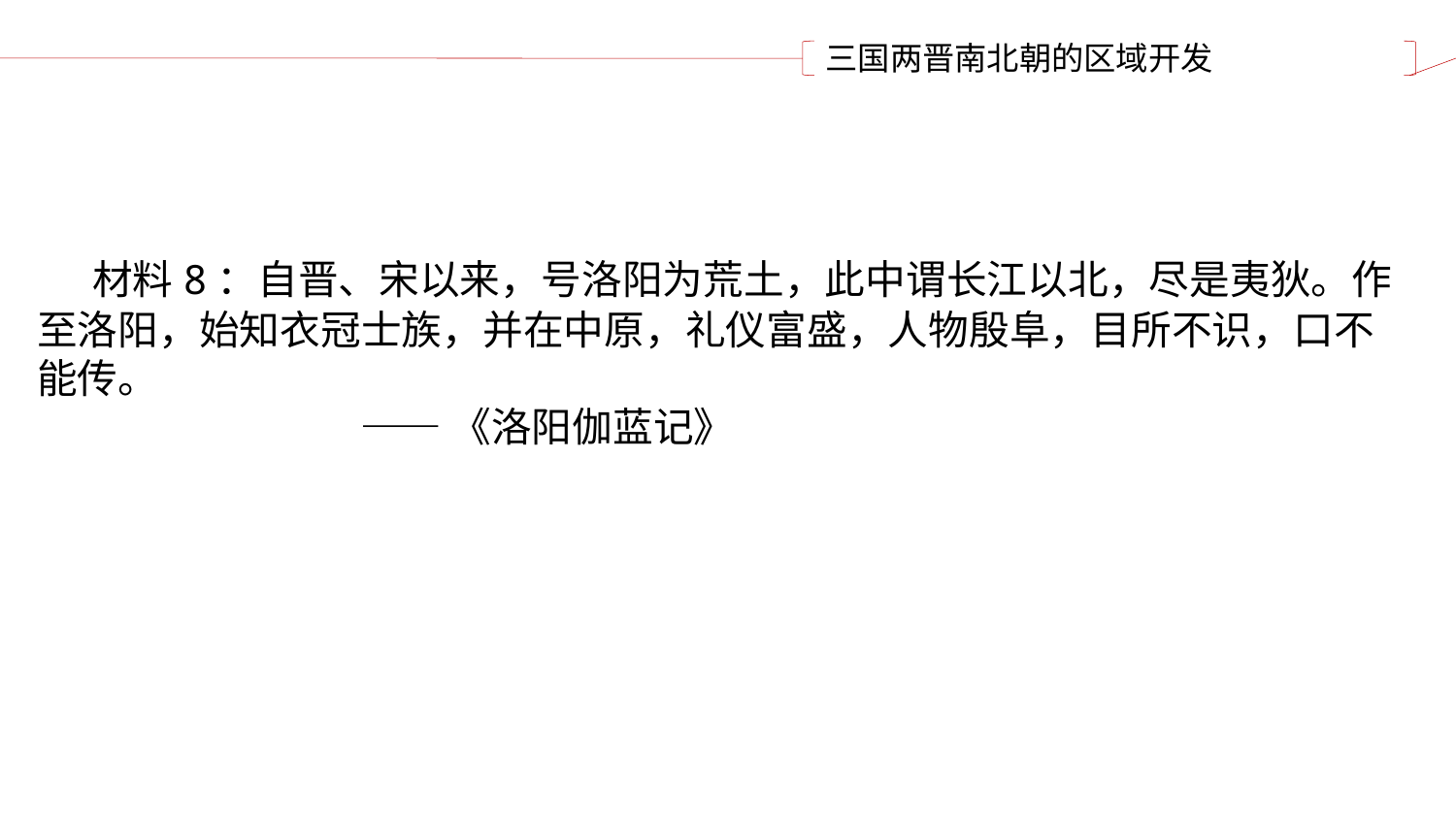

三国两晋南北朝的区域开发

    材料8：自晋、宋以来，号洛阳为荒土，此中谓长江以北，尽是夷狄。作至洛阳，始知衣冠士族，并在中原，礼仪富盛，人物殷阜，目所不识，口不能传。
                                    ——《洛阳伽蓝记》